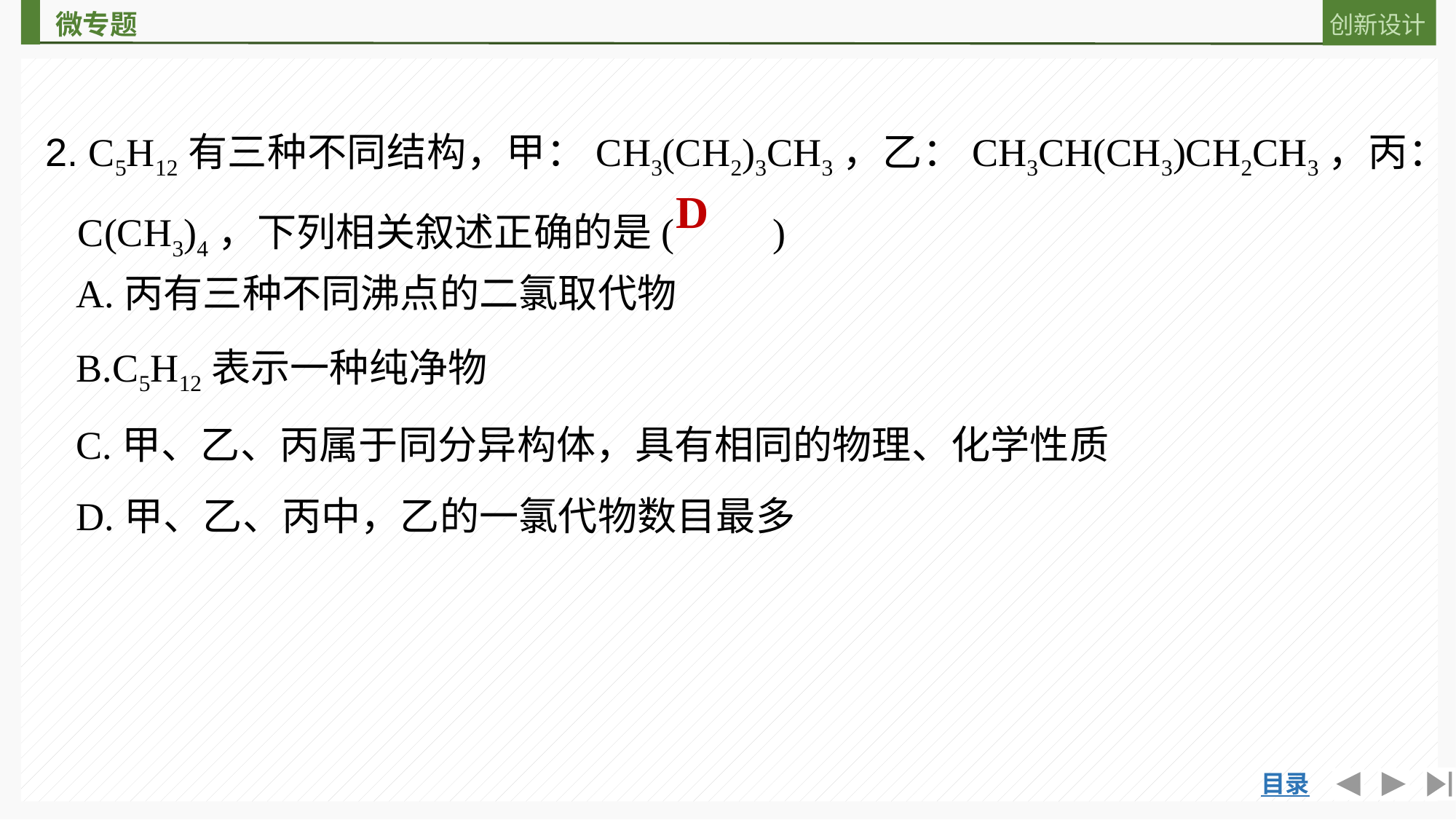

2. C5H12有三种不同结构，甲：CH3(CH2)3CH3，乙：CH3CH(CH3)CH2CH3，丙：C(CH3)4，下列相关叙述正确的是(　　)
D
A.丙有三种不同沸点的二氯取代物
B.C5H12表示一种纯净物
C.甲、乙、丙属于同分异构体，具有相同的物理、化学性质
D.甲、乙、丙中，乙的一氯代物数目最多